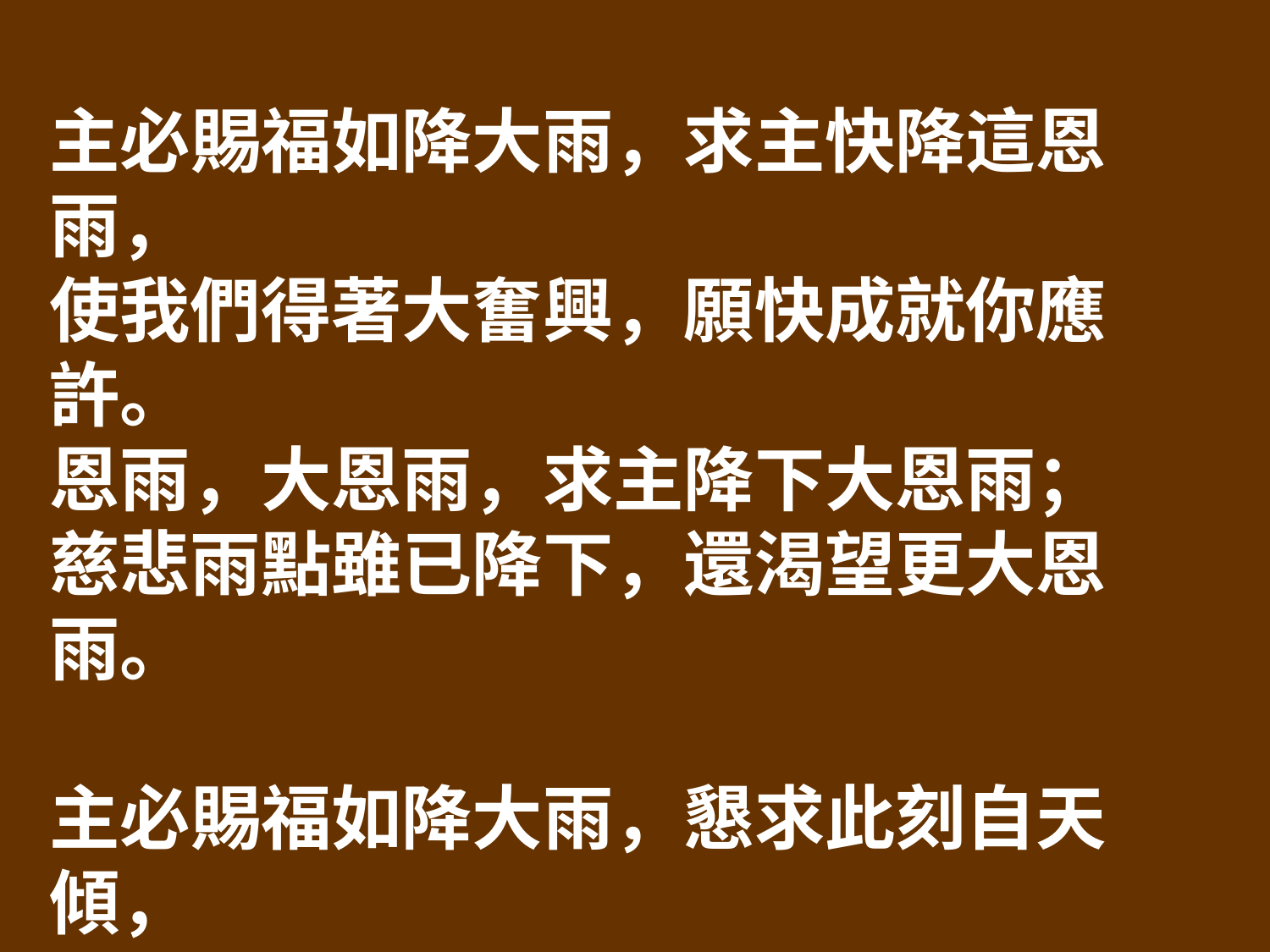

主必賜福如降大雨，求主快降這恩雨，
使我們得著大奮興，願快成就你應許。
恩雨，大恩雨，求主降下大恩雨；
慈悲雨點雖已降下，還渴望更大恩雨。

主必賜福如降大雨，懇求此刻自天傾，
今將我罪盡都承認，專心求告主聖名。
恩雨，大恩雨，求主降下大恩雨；
慈悲雨點雖已降下，還渴望更大恩雨。